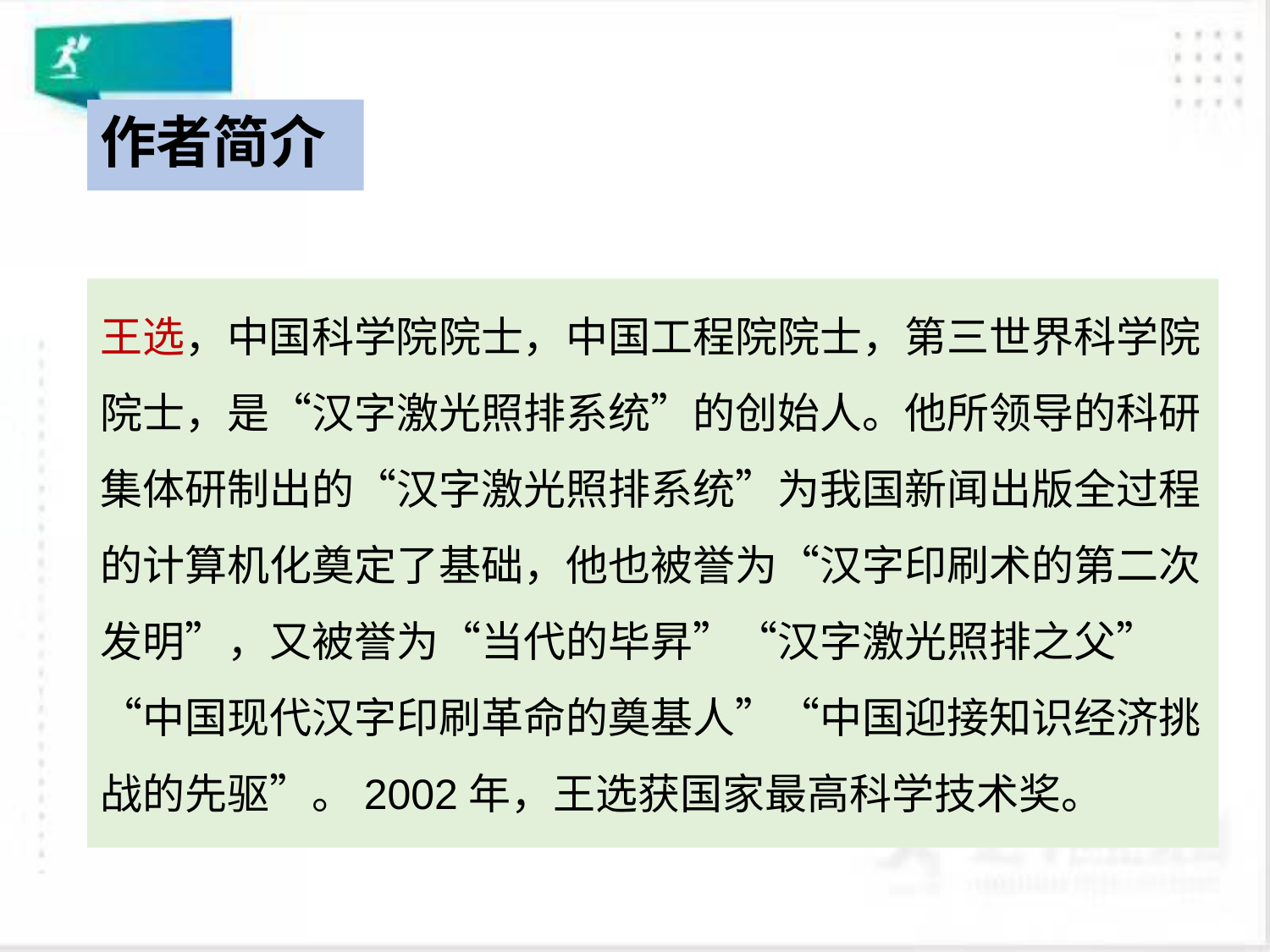

# 作者简介
王选，中国科学院院士，中国工程院院士，第三世界科学院院士，是“汉字激光照排系统”的创始人。他所领导的科研集体研制出的“汉字激光照排系统”为我国新闻出版全过程的计算机化奠定了基础，他也被誉为“汉字印刷术的第二次发明”，又被誉为“当代的毕昇”“汉字激光照排之父”“中国现代汉字印刷革命的奠基人”“中国迎接知识经济挑战的先驱”。2002年，王选获国家最高科学技术奖。